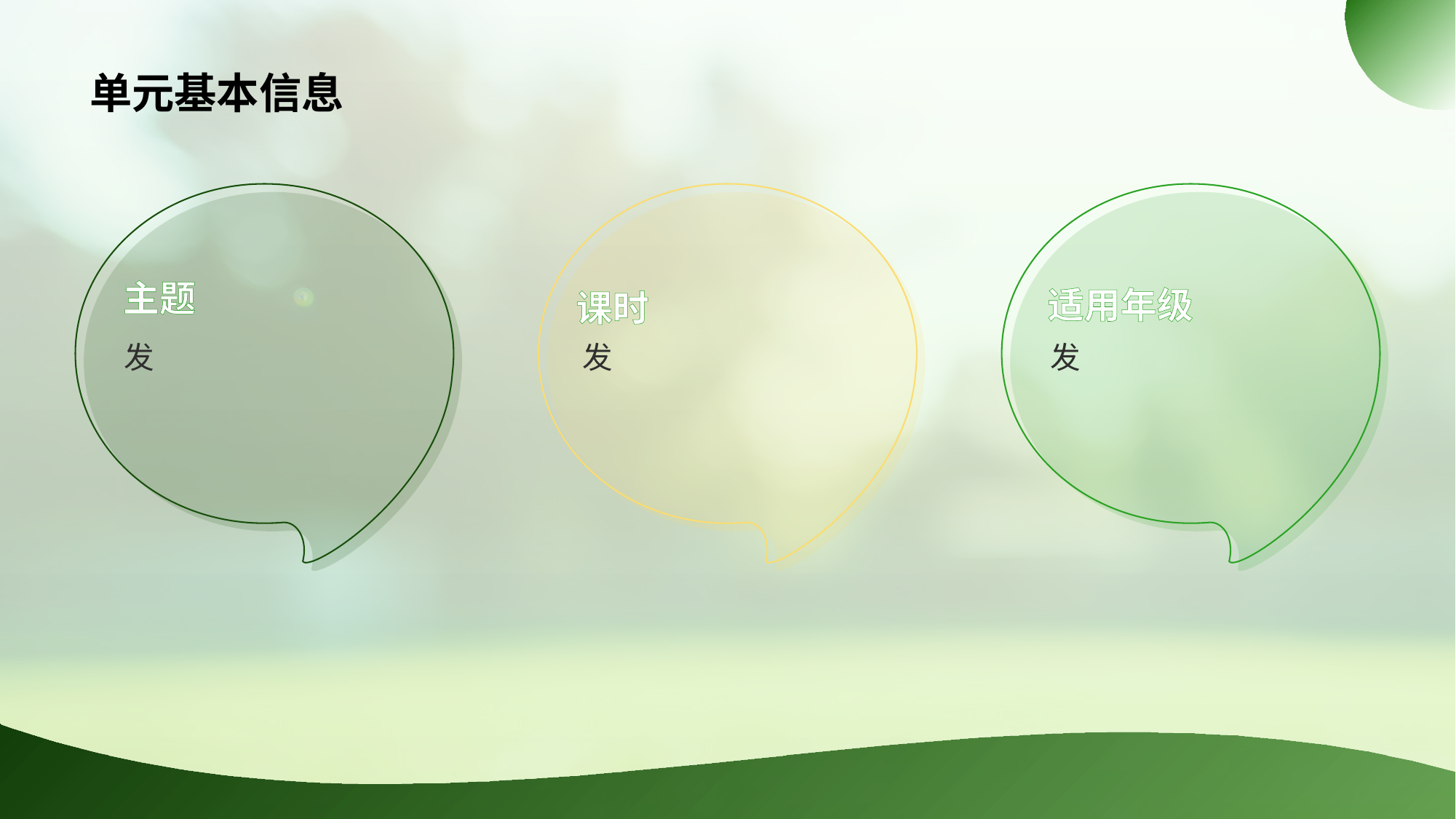

# 单元基本信息

主题

课时

适用年级

发
发
发